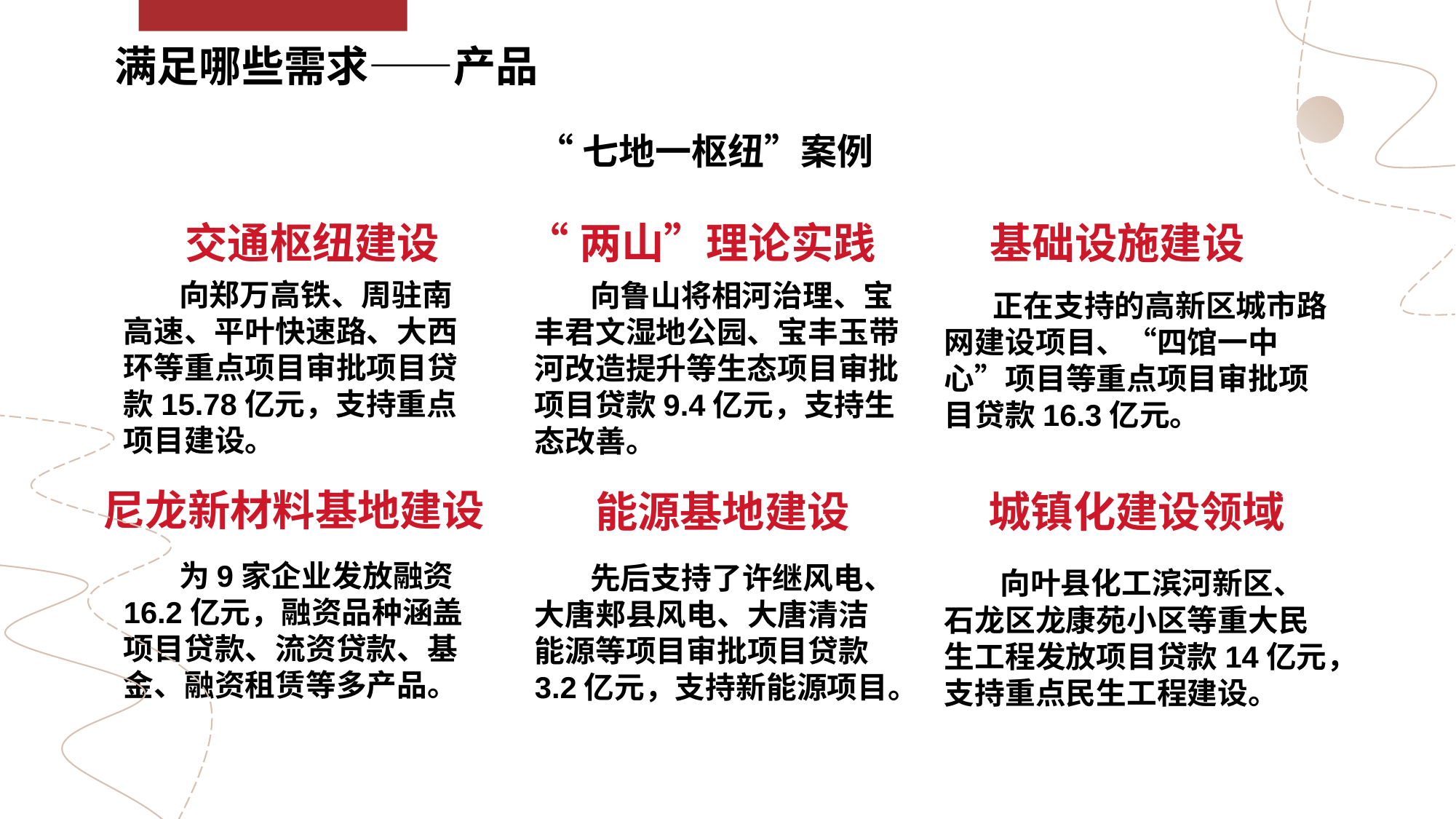

满足哪些需求——产品

“七地一枢纽”案例
交通枢纽建设
“两山”理论实践
基础设施建设
       向郑万高铁、周驻南高速、平叶快速路、大西环等重点项目审批项目贷款15.78亿元，支持重点项目建设。

       向鲁山将相河治理、宝丰君文湿地公园、宝丰玉带河改造提升等生态项目审批项目贷款9.4亿元，支持生态改善。
      正在支持的高新区城市路网建设项目、“四馆一中心”项目等重点项目审批项目贷款16.3亿元。

尼龙新材料基地建设
能源基地建设
城镇化建设领域
       为9家企业发放融资16.2亿元，融资品种涵盖项目贷款、流资贷款、基金、融资租赁等多产品。
       先后支持了许继风电、大唐郏县风电、大唐清洁能源等项目审批项目贷款3.2亿元，支持新能源项目。
       向叶县化工滨河新区、石龙区龙康苑小区等重大民生工程发放项目贷款14亿元，支持重点民生工程建设。